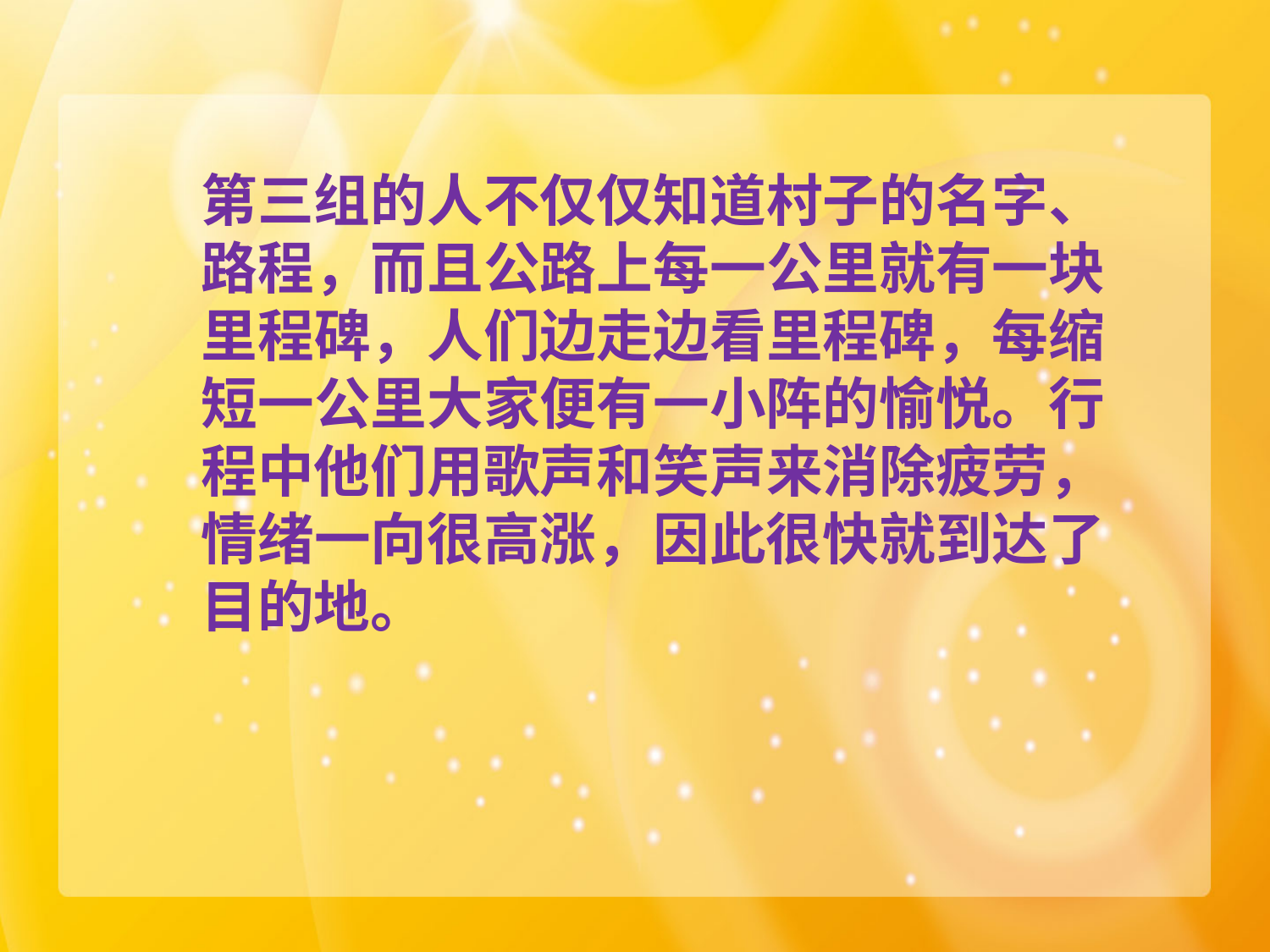

第三组的人不仅仅知道村子的名字、路程，而且公路上每一公里就有一块里程碑，人们边走边看里程碑，每缩短一公里大家便有一小阵的愉悦。行程中他们用歌声和笑声来消除疲劳，情绪一向很高涨，因此很快就到达了目的地。